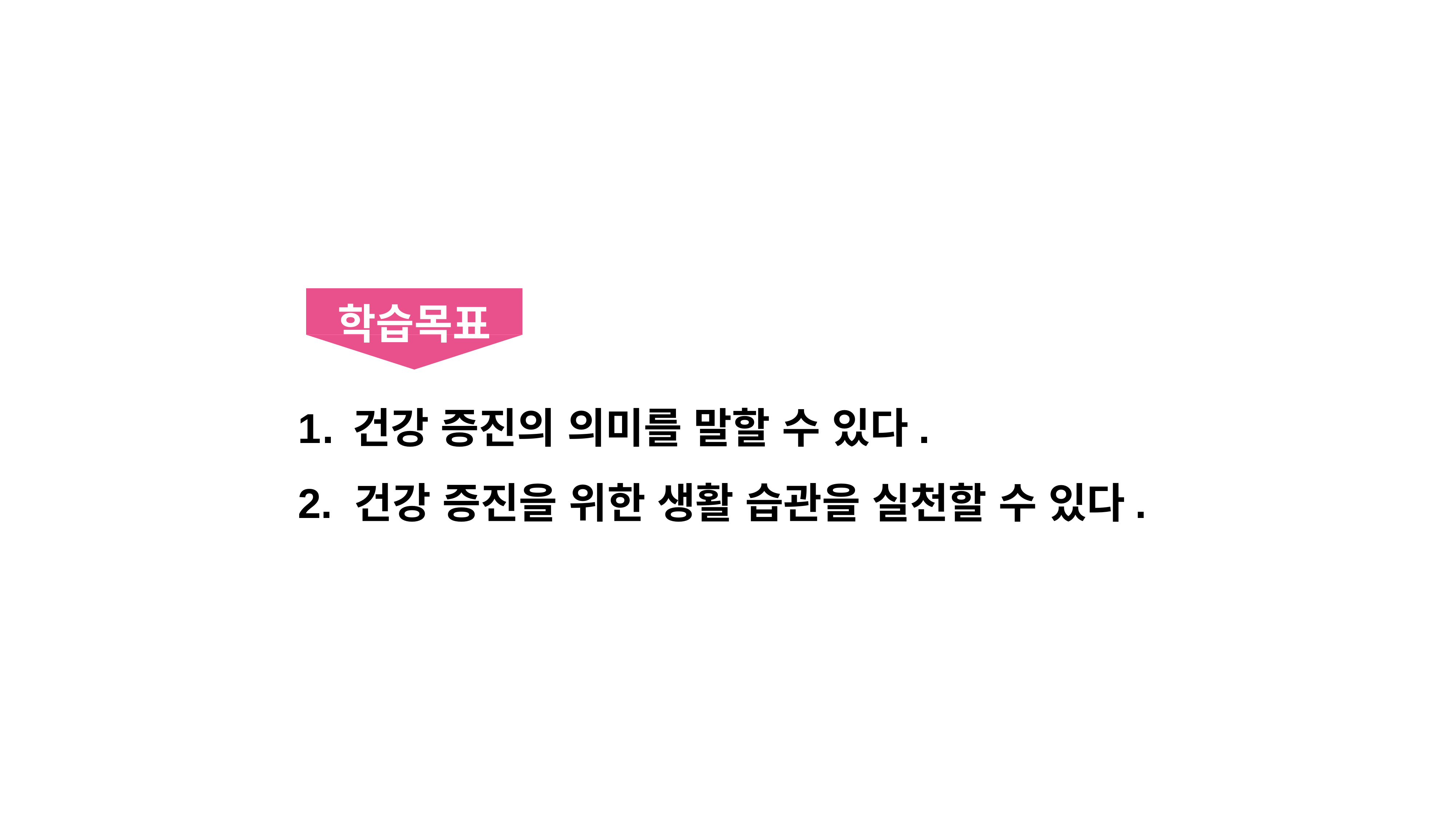

학습목표
건강 증진의 의미를 말할 수 있다.
2. 건강 증진을 위한 생활 습관을 실천할 수 있다.